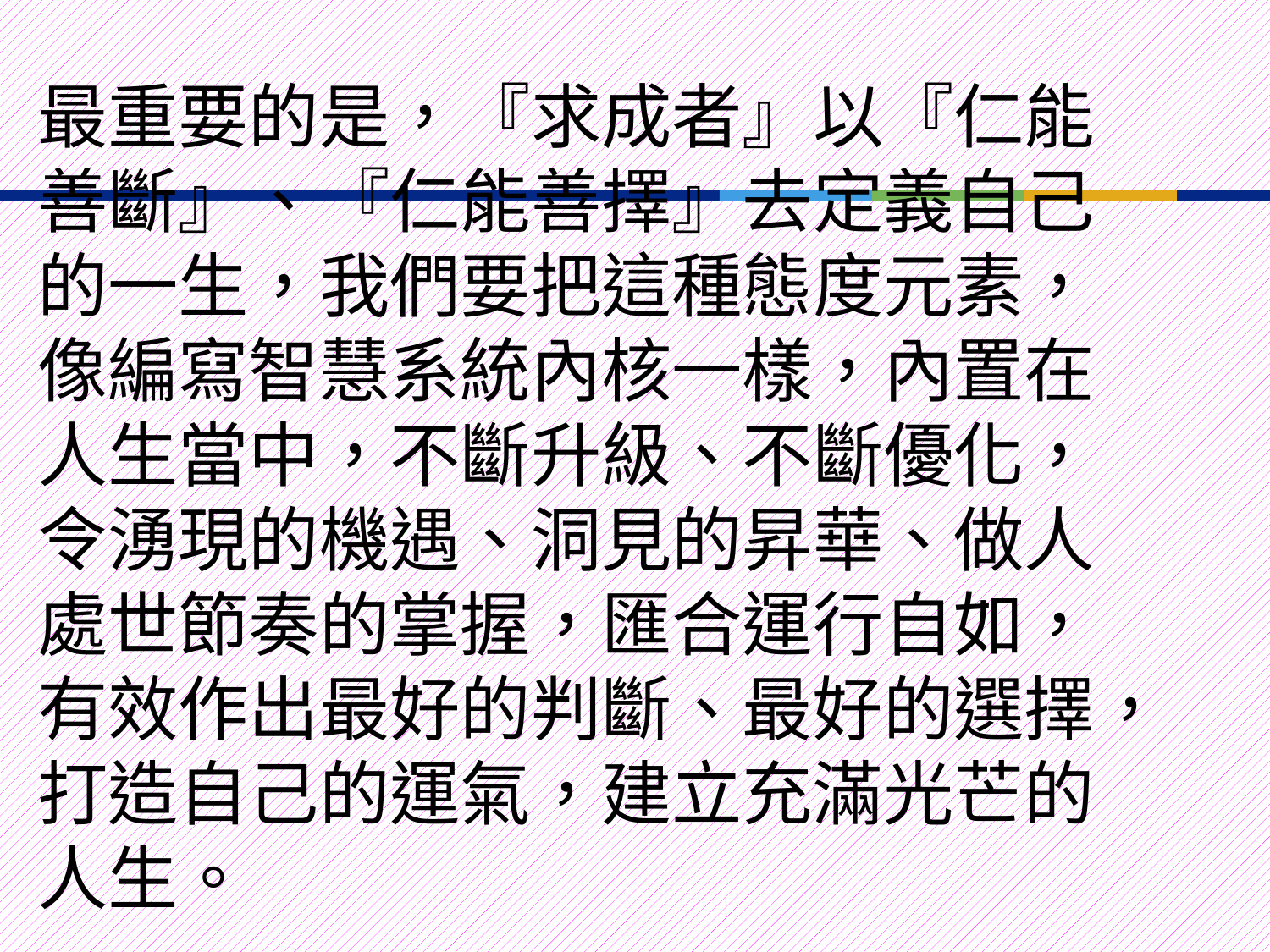

最重要的是，『求成者』以『仁能善斷』、『仁能善擇』去定義自己的一生，我們要把這種態度元素， 像編寫智慧系統內核一樣，內置在人生當中，不斷升級、不斷優化，令湧現的機遇、洞見的昇華、做人處世節奏的掌握，匯合運行自如，有效作出最好的判斷、最好的選擇，打造自己的運氣，建立充滿光芒的人生。